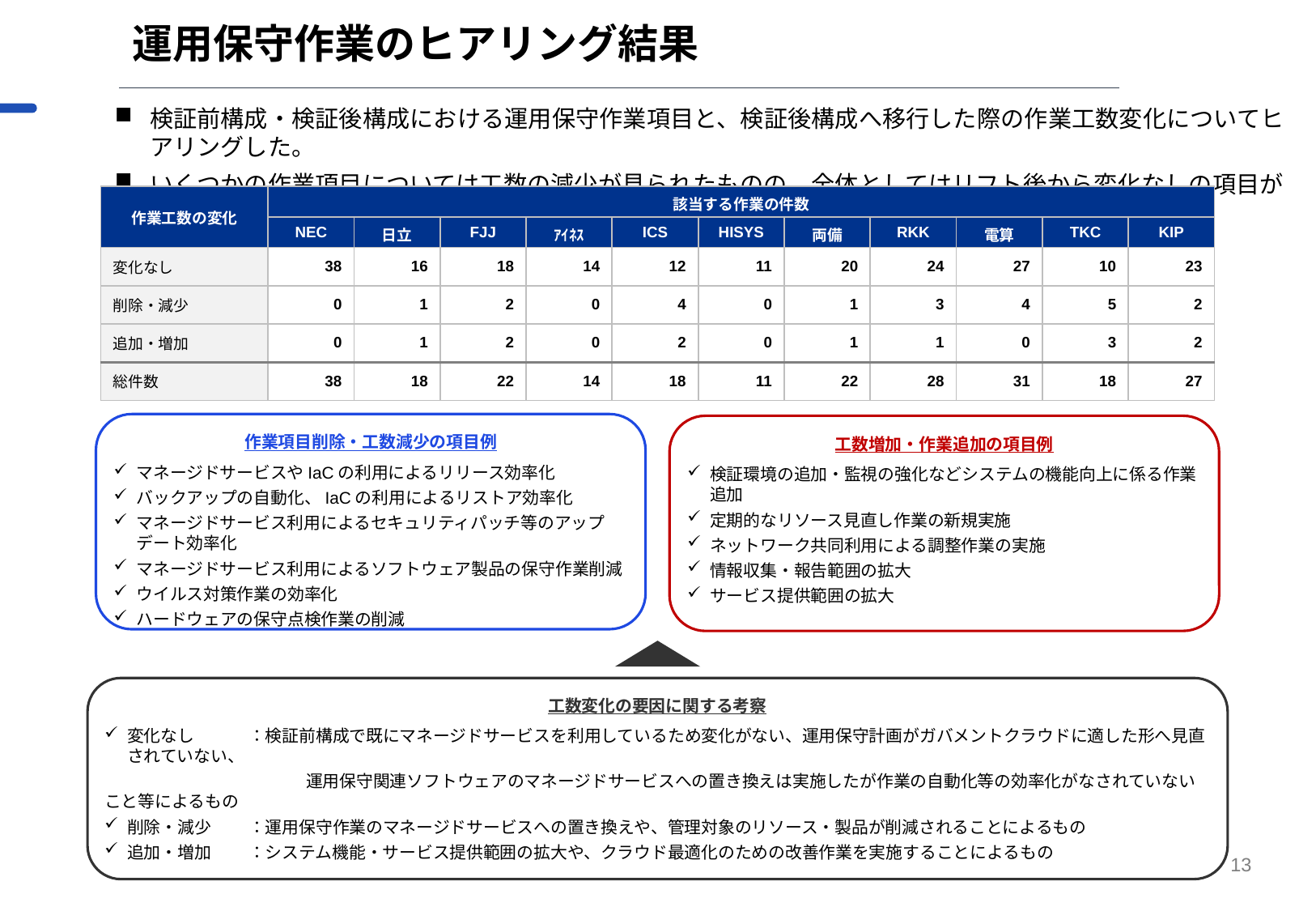

# 運用保守作業のヒアリング結果
検証前構成・検証後構成における運用保守作業項目と、検証後構成へ移行した際の作業工数変化についてヒアリングした。
いくつかの作業項目については工数の減少が見られたものの、全体としてはリフト後から変化なしの項目が多い。
| 作業工数の変化 | 該当する作業の件数 |  |  |  |  |  |  |  |  |  |  |
| --- | --- | --- | --- | --- | --- | --- | --- | --- | --- | --- | --- |
|  | NEC | 日立 | FJJ | ｱｲﾈｽ | ICS | HISYS | 両備 | RKK | 電算 | TKC | KIP |
| 変化なし | 38 | 16 | 18 | 14 | 12 | 11 | 20 | 24 | 27 | 10 | 23 |
| 削除・減少 | 0 | 1 | 2 | 0 | 4 | 0 | 1 | 3 | 4 | 5 | 2 |
| 追加・増加 | 0 | 1 | 2 | 0 | 2 | 0 | 1 | 1 | 0 | 3 | 2 |
| 総件数 | 38 | 18 | 22 | 14 | 18 | 11 | 22 | 28 | 31 | 18 | 27 |
作業項目削除・工数減少の項目例
マネージドサービスやIaCの利用によるリリース効率化
バックアップの自動化、IaCの利用によるリストア効率化
マネージドサービス利用によるセキュリティパッチ等のアップデート効率化
マネージドサービス利用によるソフトウェア製品の保守作業削減
ウイルス対策作業の効率化
ハードウェアの保守点検作業の削減
工数増加・作業追加の項目例
検証環境の追加・監視の強化などシステムの機能向上に係る作業追加
定期的なリソース見直し作業の新規実施
ネットワーク共同利用による調整作業の実施
情報収集・報告範囲の拡大
サービス提供範囲の拡大

工数変化の要因に関する考察
変化なし	：検証前構成で既にマネージドサービスを利用しているため変化がない、運用保守計画がガバメントクラウドに適した形へ見直されていない、
　　　　　　　　　　　　運用保守関連ソフトウェアのマネージドサービスへの置き換えは実施したが作業の自動化等の効率化がなされていないこと等によるもの
削除・減少	：運用保守作業のマネージドサービスへの置き換えや、管理対象のリソース・製品が削減されることによるもの
追加・増加	：システム機能・サービス提供範囲の拡大や、クラウド最適化のための改善作業を実施することによるもの
13